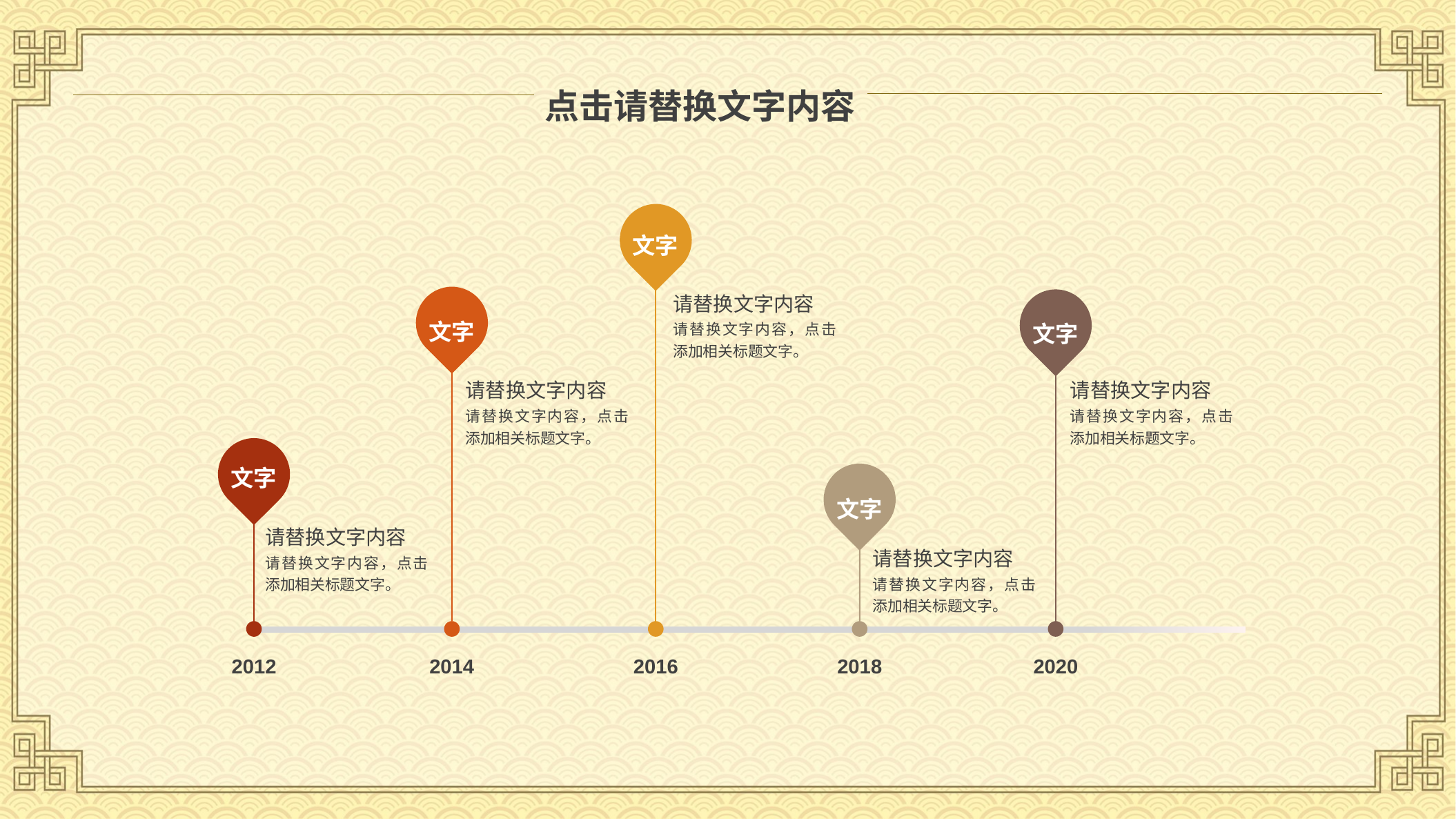

点击请替换文字内容

文字

请替换文字内容
请替换文字内容，点击添加相关标题文字。

文字

文字

请替换文字内容
请替换文字内容，点击添加相关标题文字。
请替换文字内容
请替换文字内容，点击添加相关标题文字。

文字

文字

请替换文字内容
请替换文字内容，点击添加相关标题文字。
请替换文字内容
请替换文字内容，点击添加相关标题文字。

2012
2014
2016
2018
2020